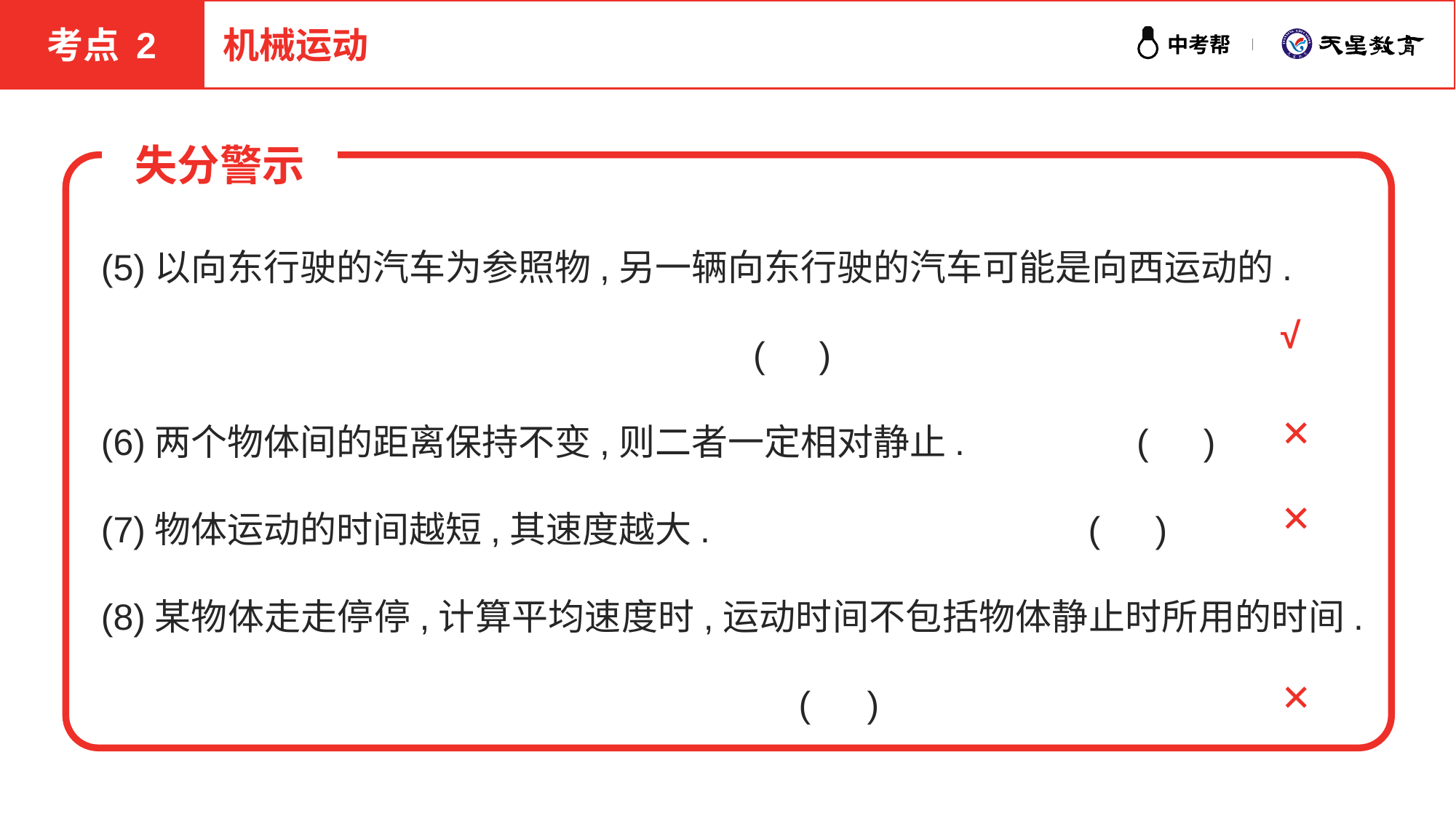

考点 2
机械运动
失分警示

(5)以向东行驶的汽车为参照物,另一辆向东行驶的汽车可能是向西运动的.
                                                                (　)
(6)两个物体间的距离保持不变,则二者一定相对静止.	                (　)
(7)物体运动的时间越短,其速度越大.        	                      (　)
(8)某物体走走停停,计算平均速度时,运动时间不包括物体静止时所用的时间.	                                                          (　)
√
✕
✕
✕